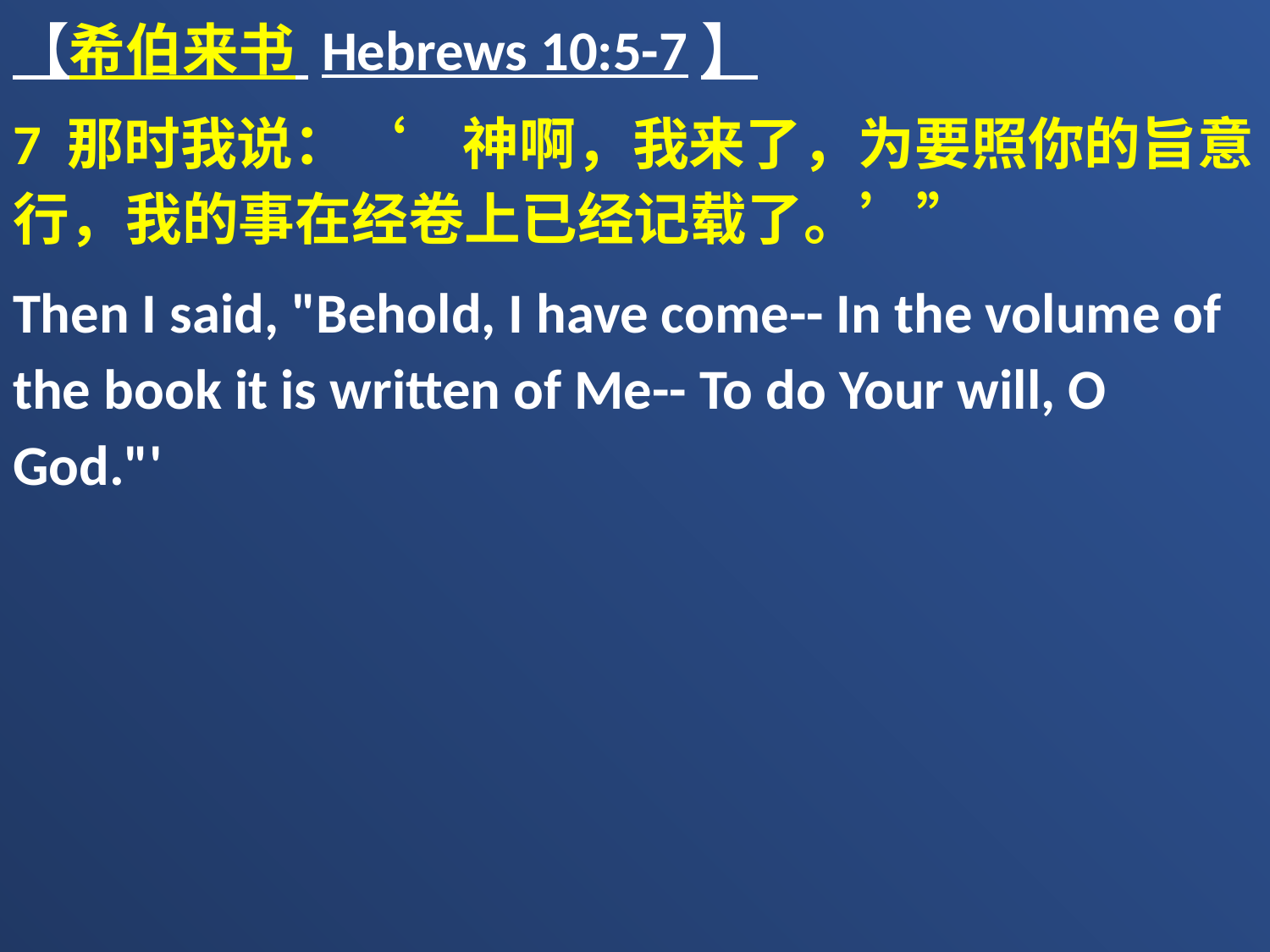

【希伯来书 Hebrews 10:5-7】
7 那时我说：‘　神啊，我来了，为要照你的旨意行，我的事在经卷上已经记载了。’”
Then I said, "Behold, I have come-- In the volume of the book it is written of Me-- To do Your will, O God."'